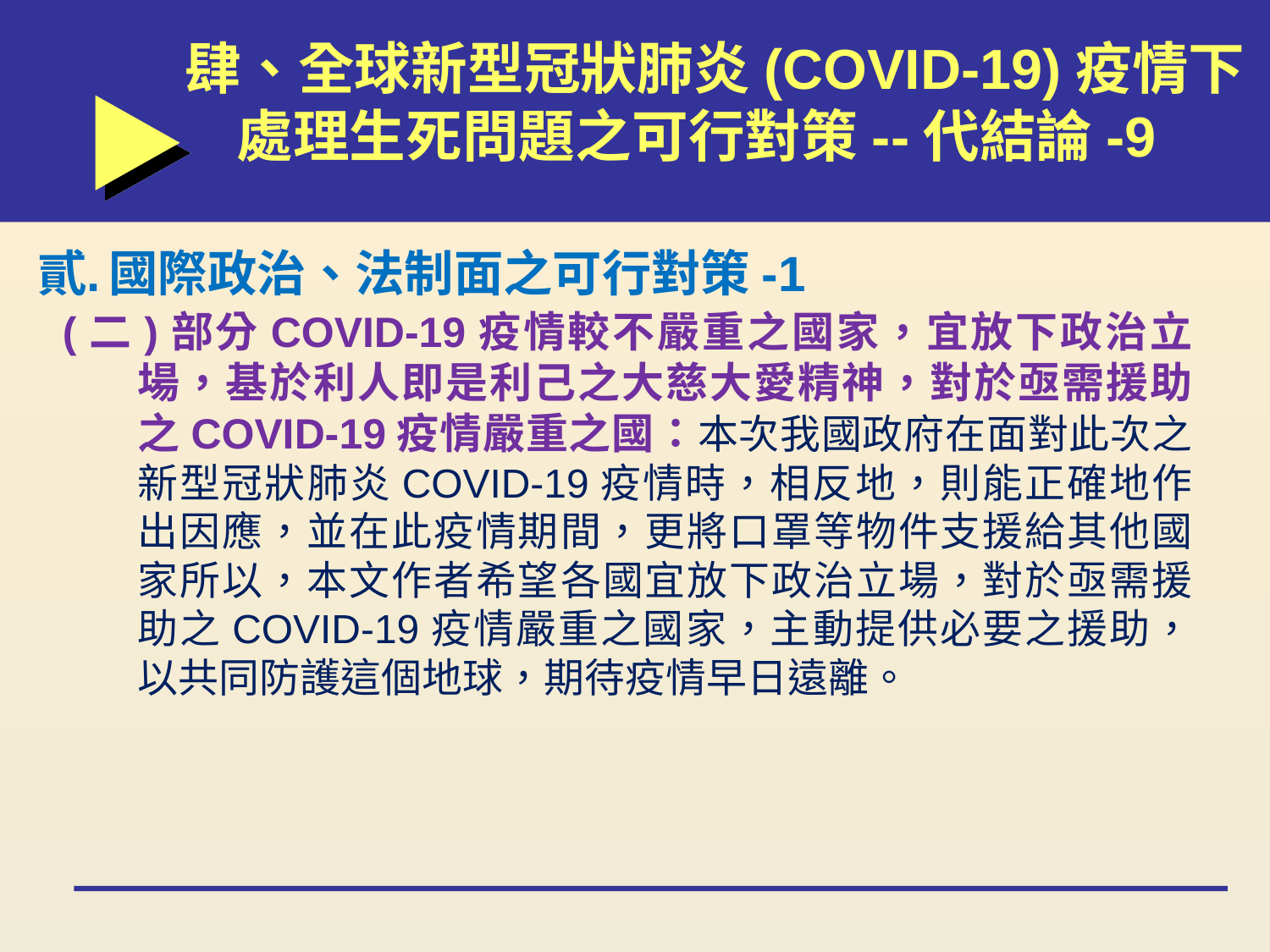

肆、全球新型冠狀肺炎(COVID-19)疫情下
    處理生死問題之可行對策--代結論-9
國際政治、法制面之可行對策-1
(二)部分COVID-19疫情較不嚴重之國家，宜放下政治立場，基於利人即是利己之大慈大愛精神，對於亟需援助之COVID-19疫情嚴重之國：本次我國政府在面對此次之新型冠狀肺炎COVID-19疫情時，相反地，則能正確地作出因應，並在此疫情期間，更將口罩等物件支援給其他國家所以，本文作者希望各國宜放下政治立場，對於亟需援助之COVID-19疫情嚴重之國家，主動提供必要之援助，以共同防護這個地球，期待疫情早日遠離。